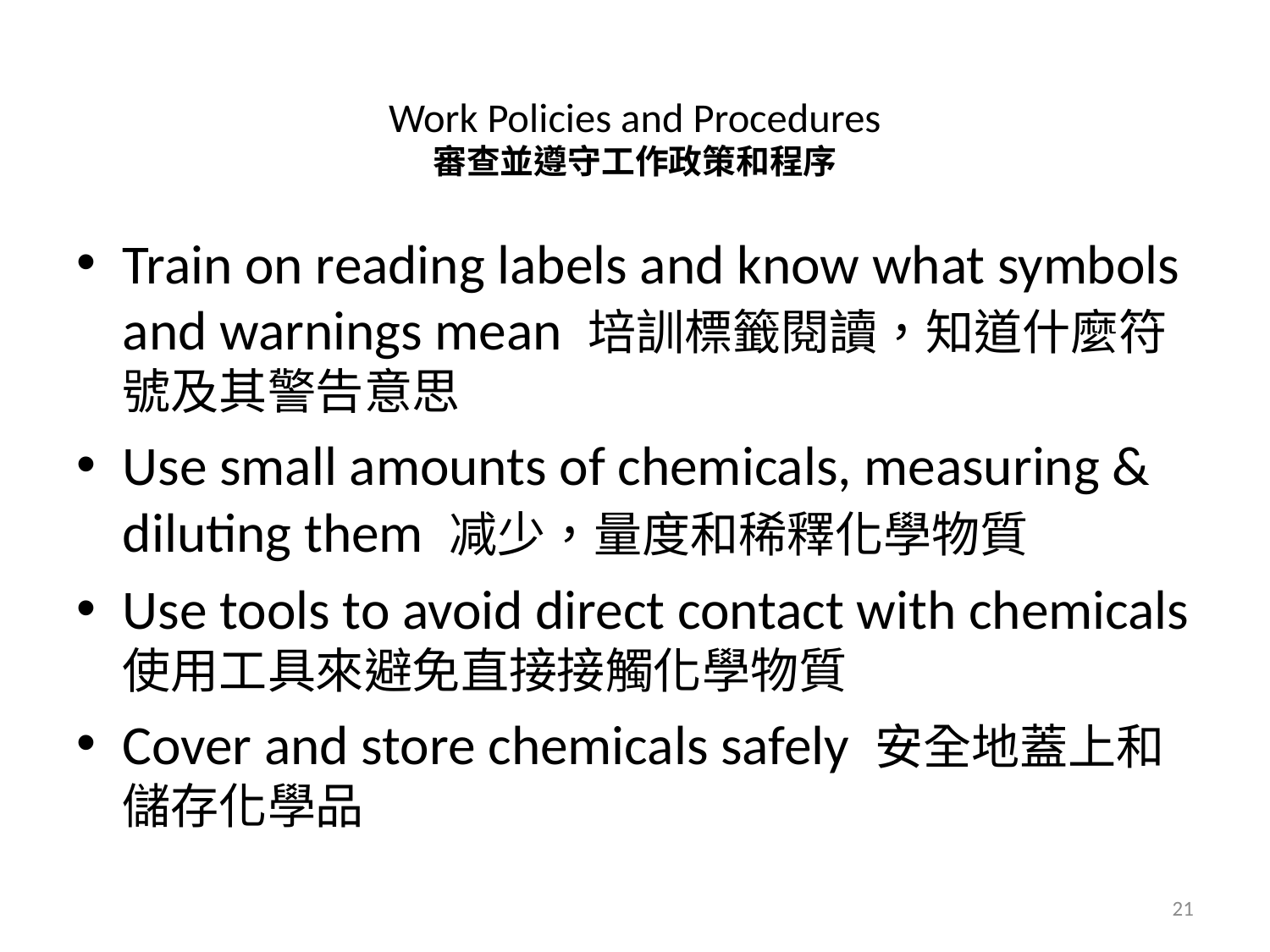

# Work Policies and Procedures 審查並遵守工作政策和程序
Train on reading labels and know what symbols and warnings mean 培訓標籤閱讀，知道什麼符號及其警告意思
Use small amounts of chemicals, measuring & diluting them 减少，量度和稀釋化學物質
Use tools to avoid direct contact with chemicals 使用工具來避免直接接觸化學物質
Cover and store chemicals safely 安全地蓋上和儲存化學品

21